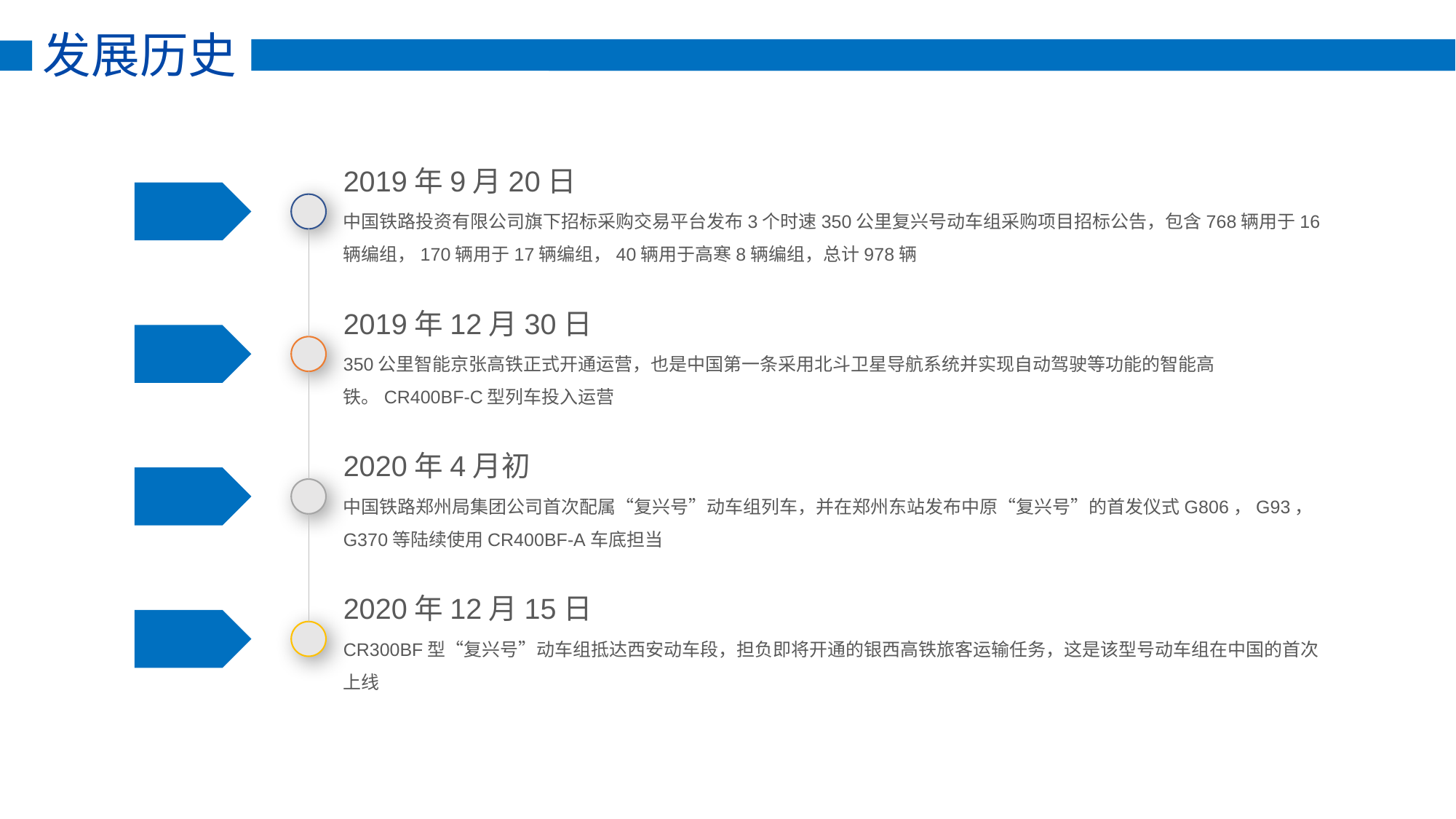

发展历史

2019年9月20日
中国铁路投资有限公司旗下招标采购交易平台发布3个时速350公里复兴号动车组采购项目招标公告，包含768辆用于16辆编组，170辆用于17辆编组，40辆用于高寒8辆编组，总计978辆

2019年12月30日
350公里智能京张高铁正式开通运营，也是中国第一条采用北斗卫星导航系统并实现自动驾驶等功能的智能高铁。CR400BF-C型列车投入运营

2020年4月初
中国铁路郑州局集团公司首次配属“复兴号”动车组列车，并在郑州东站发布中原“复兴号”的首发仪式G806，G93，G370等陆续使用CR400BF-A车底担当

2020年12月15日
CR300BF型“复兴号”动车组抵达西安动车段，担负即将开通的银西高铁旅客运输任务，这是该型号动车组在中国的首次上线